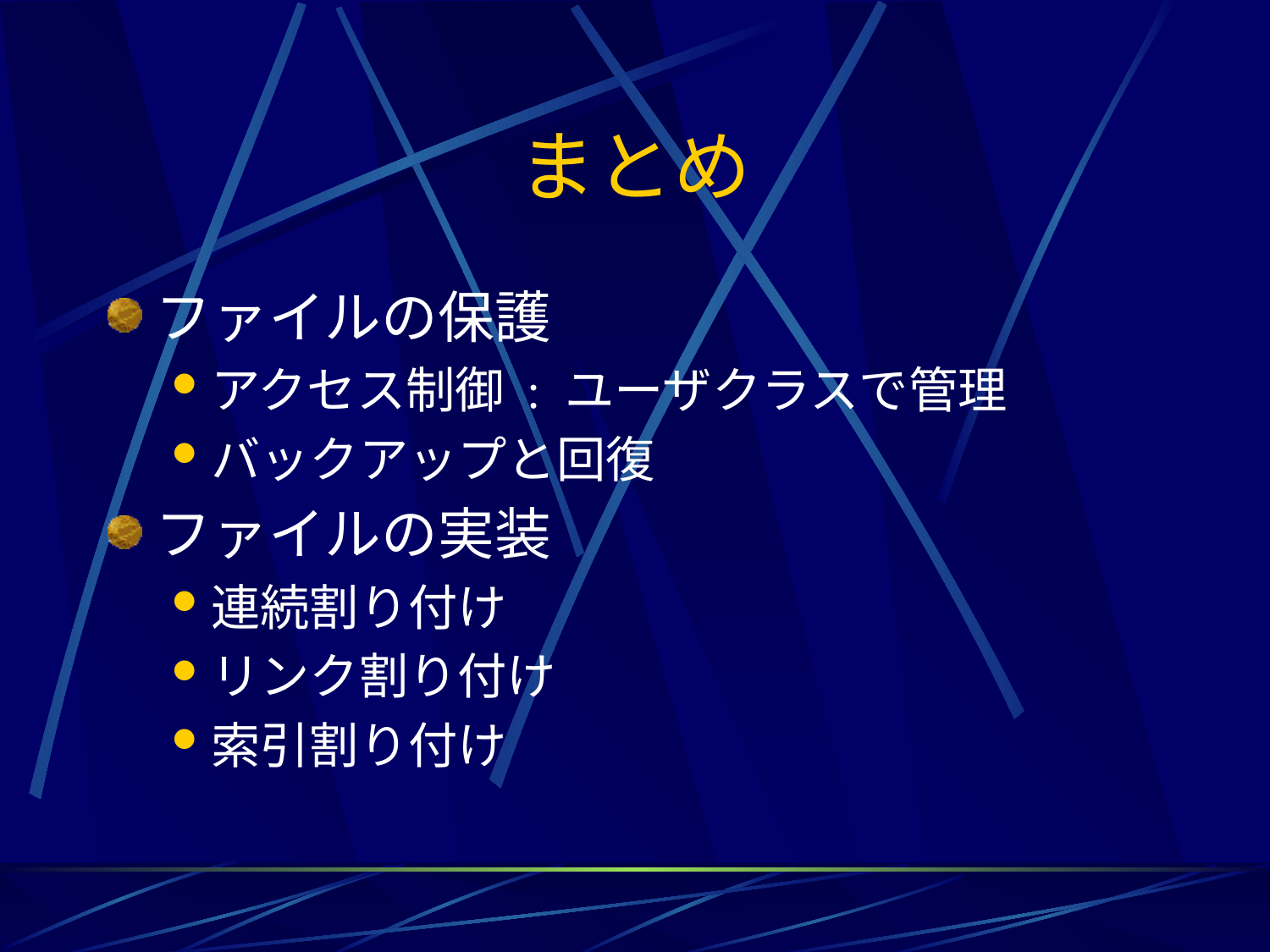

# まとめ
ファイルの保護
アクセス制御 : ユーザクラスで管理
バックアップと回復
ファイルの実装
連続割り付け
リンク割り付け
索引割り付け